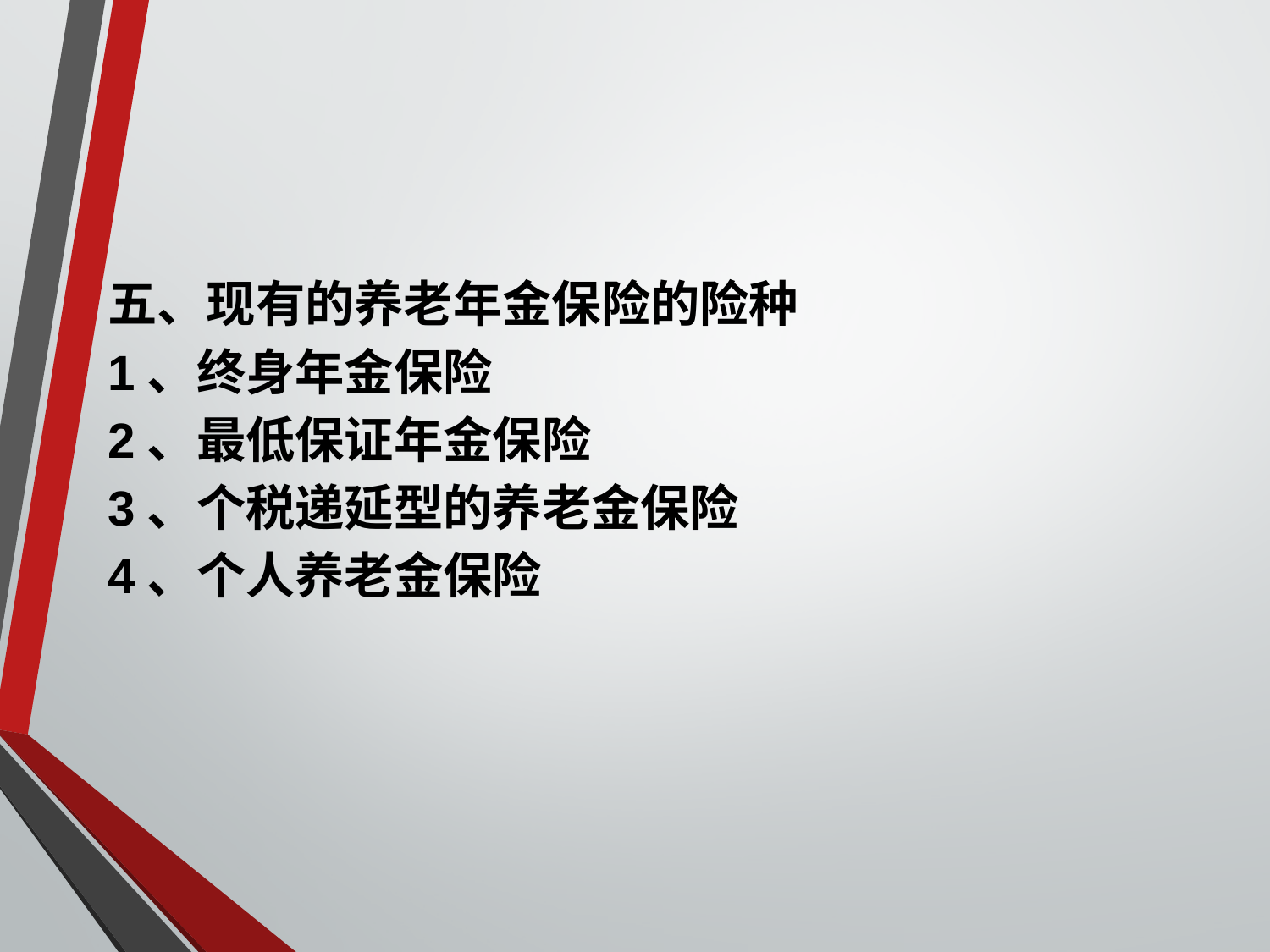

五、现有的养老年金保险的险种
1、终身年金保险
2、最低保证年金保险
3、个税递延型的养老金保险
4、个人养老金保险